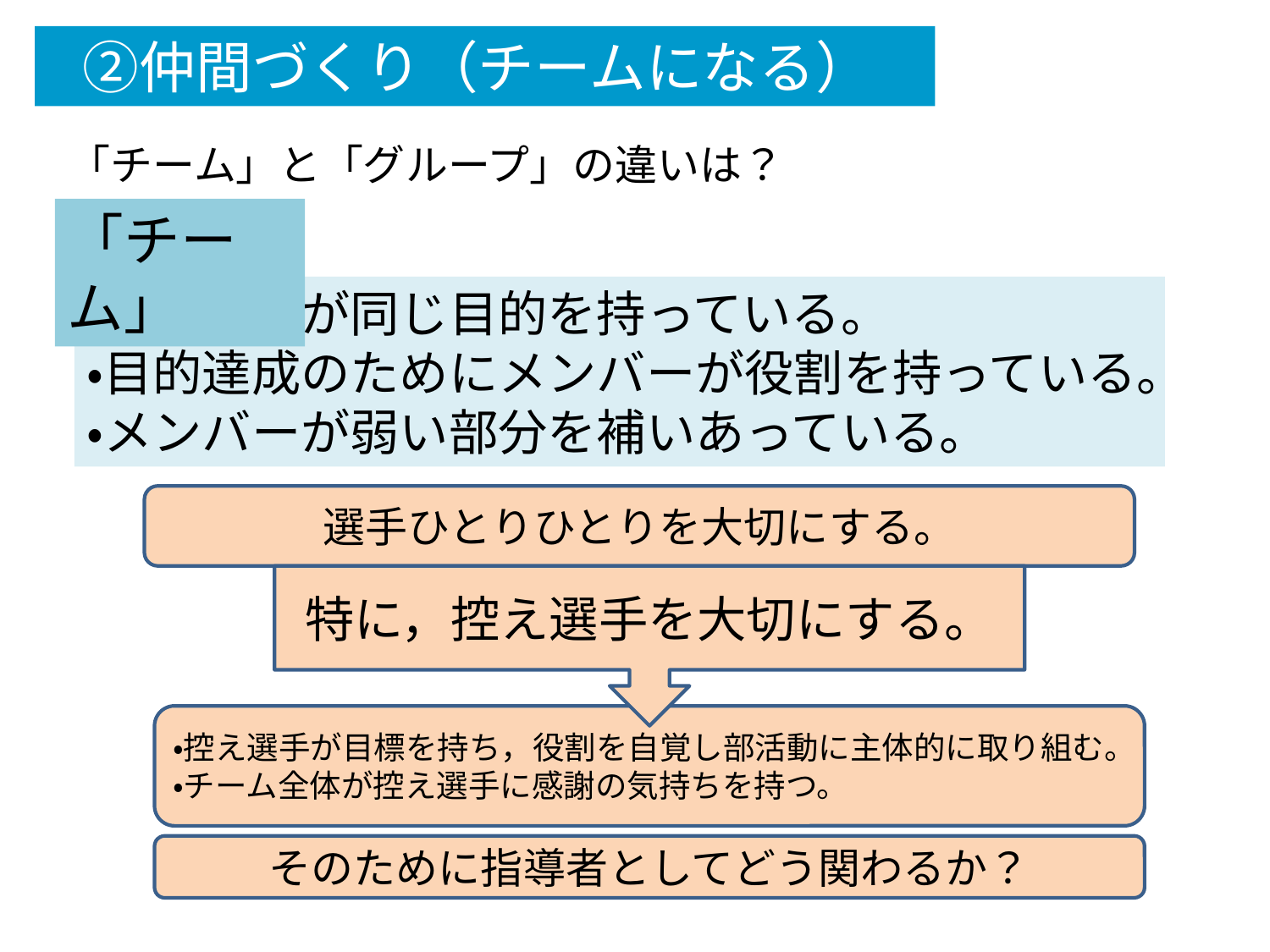

②仲間づくり（チームになる）
「チーム」と「グループ」の違いは？
「チーム」
・メンバーが同じ目的を持っている。
・目的達成のためにメンバーが役割を持っている。
・メンバーが弱い部分を補いあっている。
選手ひとりひとりを大切にする。
特に，控え選手を大切にする。
・控え選手が目標を持ち，役割を自覚し部活動に主体的に取り組む。
・チーム全体が控え選手に感謝の気持ちを持つ。
そのために指導者としてどう関わるか？